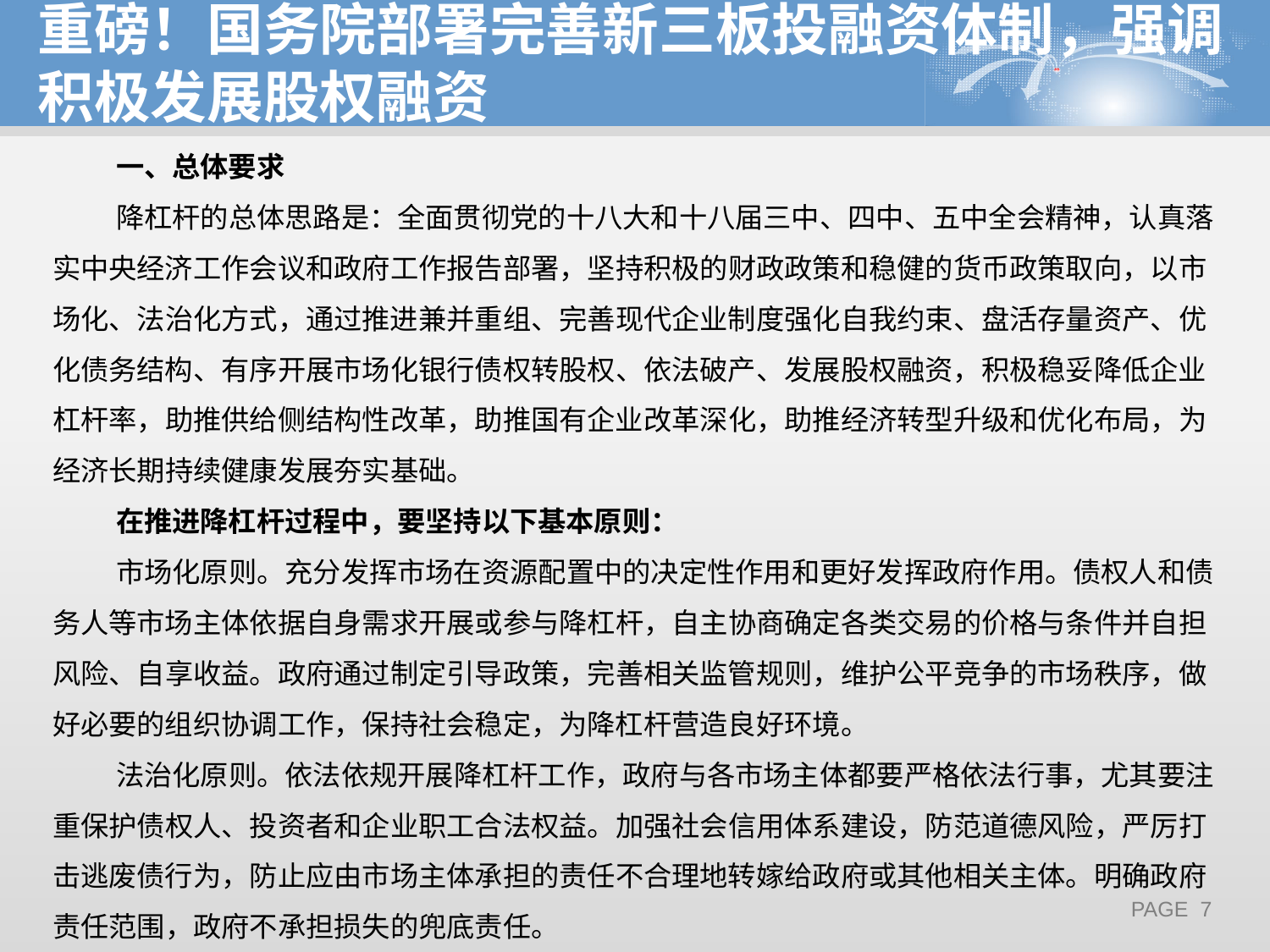

重磅！国务院部署完善新三板投融资体制，强调积极发展股权融资
一、总体要求
降杠杆的总体思路是：全面贯彻党的十八大和十八届三中、四中、五中全会精神，认真落实中央经济工作会议和政府工作报告部署，坚持积极的财政政策和稳健的货币政策取向，以市场化、法治化方式，通过推进兼并重组、完善现代企业制度强化自我约束、盘活存量资产、优化债务结构、有序开展市场化银行债权转股权、依法破产、发展股权融资，积极稳妥降低企业杠杆率，助推供给侧结构性改革，助推国有企业改革深化，助推经济转型升级和优化布局，为经济长期持续健康发展夯实基础。
在推进降杠杆过程中，要坚持以下基本原则：
市场化原则。充分发挥市场在资源配置中的决定性作用和更好发挥政府作用。债权人和债务人等市场主体依据自身需求开展或参与降杠杆，自主协商确定各类交易的价格与条件并自担风险、自享收益。政府通过制定引导政策，完善相关监管规则，维护公平竞争的市场秩序，做好必要的组织协调工作，保持社会稳定，为降杠杆营造良好环境。
法治化原则。依法依规开展降杠杆工作，政府与各市场主体都要严格依法行事，尤其要注重保护债权人、投资者和企业职工合法权益。加强社会信用体系建设，防范道德风险，严厉打击逃废债行为，防止应由市场主体承担的责任不合理地转嫁给政府或其他相关主体。明确政府责任范围，政府不承担损失的兜底责任。